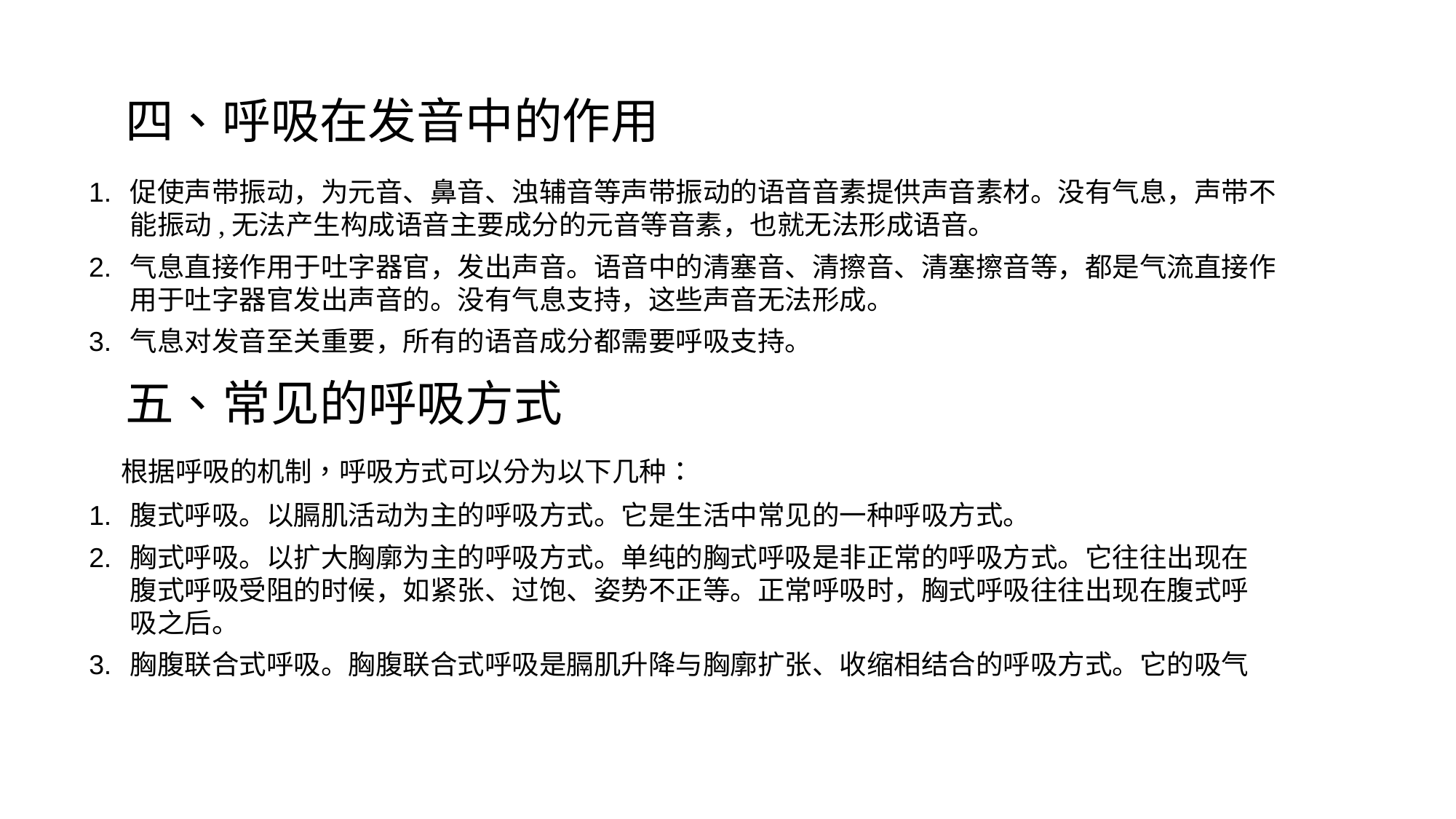

四、呼吸在发音中的作用

促使声带振动，为元音、鼻音、浊辅音等声带振动的语音音素提供声音素材。没有气息，声带不能振动,无法产生构成语音主要成分的元音等音素，也就无法形成语音。
气息直接作用于吐字器官，发出声音。语音中的清塞音、清擦音、清塞擦音等，都是气流直接作用于吐字器官发出声音的。没有气息支持，这些声音无法形成。
气息对发音至关重要，所有的语音成分都需要呼吸支持。
五、常见的呼吸方式
根据呼吸的机制，呼吸方式可以分为以下几种：
腹式呼吸。以膈肌活动为主的呼吸方式。它是生活中常见的一种呼吸方式。
胸式呼吸。以扩大胸廓为主的呼吸方式。单纯的胸式呼吸是非正常的呼吸方式。它往往出现在腹式呼吸受阻的时候，如紧张、过饱、姿势不正等。正常呼吸时，胸式呼吸往往出现在腹式呼吸之后。
胸腹联合式呼吸。胸腹联合式呼吸是膈肌升降与胸廓扩张、收缩相结合的呼吸方式。它的吸气